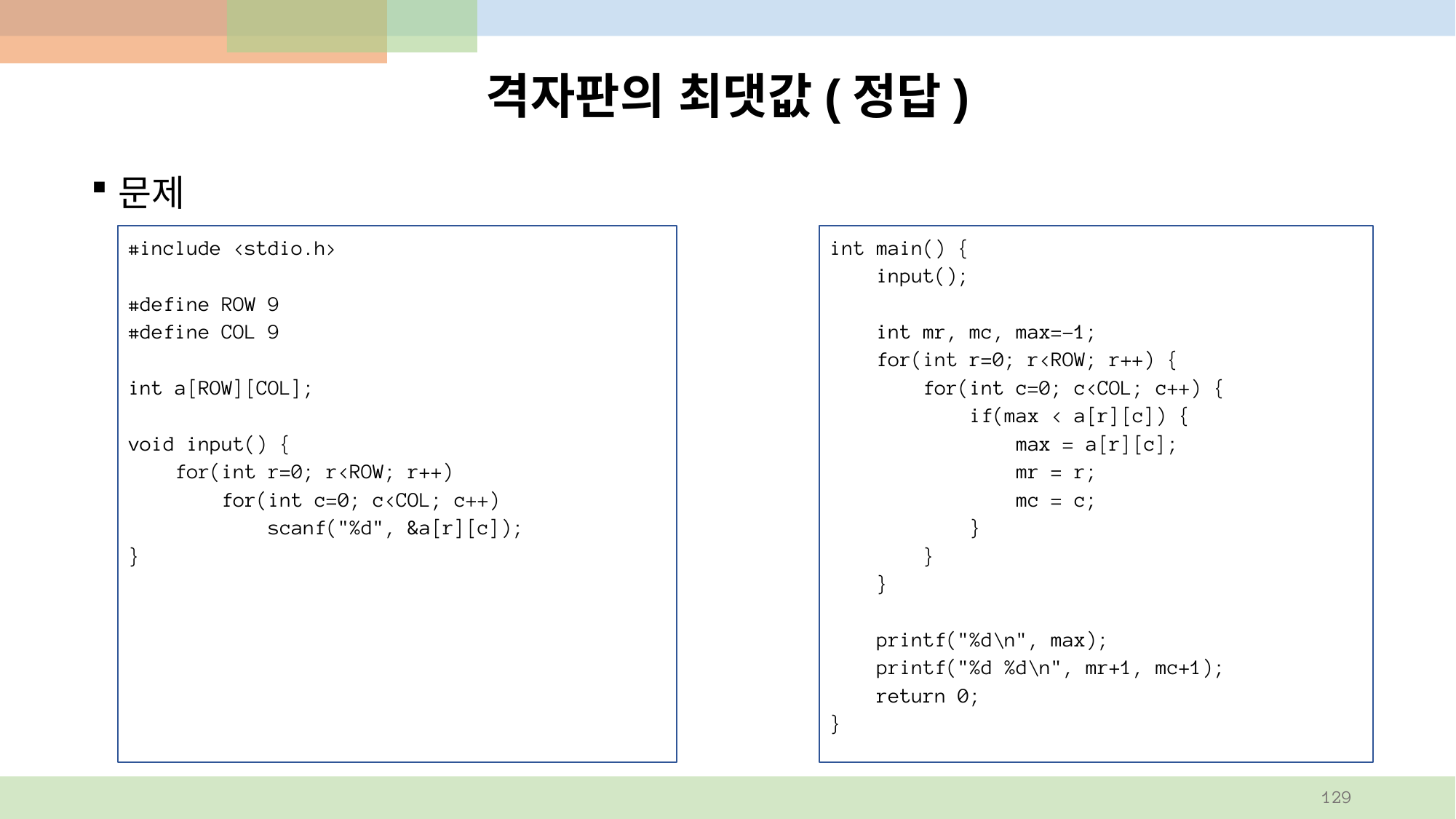

# 격자판의 최댓값(정답)

문제
#include <stdio.h>

#define ROW 9
#define COL 9

int a[ROW][COL];

void input() {
    for(int r=0; r<ROW; r++)
        for(int c=0; c<COL; c++)
            scanf("%d", &a[r][c]);
}
int main() {
    input();

    int mr, mc, max=-1;
    for(int r=0; r<ROW; r++) {
        for(int c=0; c<COL; c++) {
            if(max < a[r][c]) {
                max = a[r][c];
                mr = r;
                mc = c;
            }
        }
    }

    printf("%d\n", max);
    printf("%d %d\n", mr+1, mc+1);
    return 0;
}
129